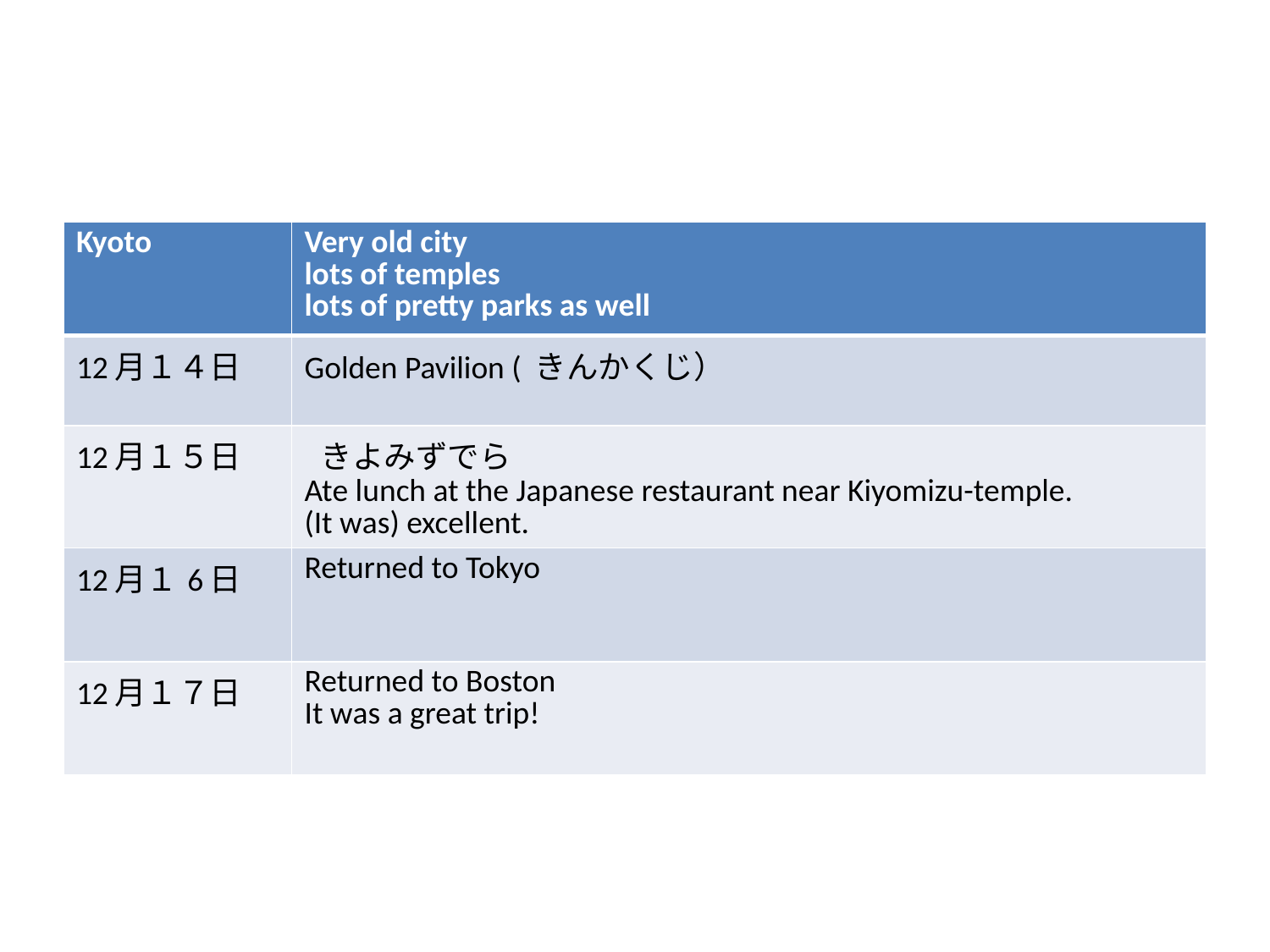

| Kyoto | Very old city lots of temples lots of pretty parks as well |
| --- | --- |
| 12月１４日 | Golden Pavilion ( きんかくじ） |
| 12月１５日 | きよみずでら Ate lunch at the Japanese restaurant near Kiyomizu-temple. (It was) excellent. |
| 12月１6日 | Returned to Tokyo |
| 12月１７日 | Returned to Boston It was a great trip! |